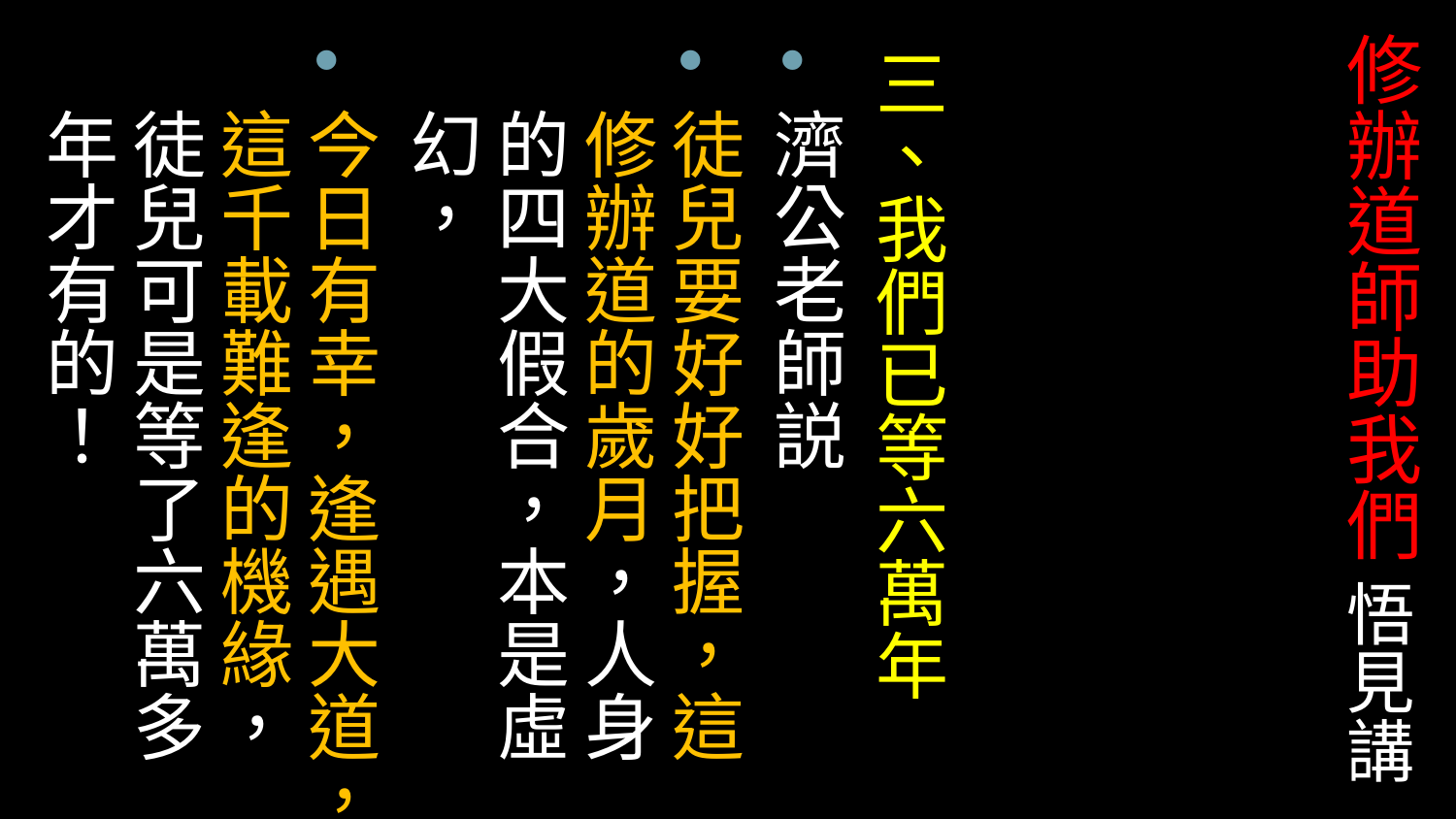

# 修辦道師助我們 悟見講
三、我們已等六萬年
濟公老師説
徒兒要好好把握，這修辦道的歲月，人身的四大假合，本是虛幻，
今日有幸，逢遇大道，這千載難逢的機緣，徒兒可是等了六萬多年才有的！